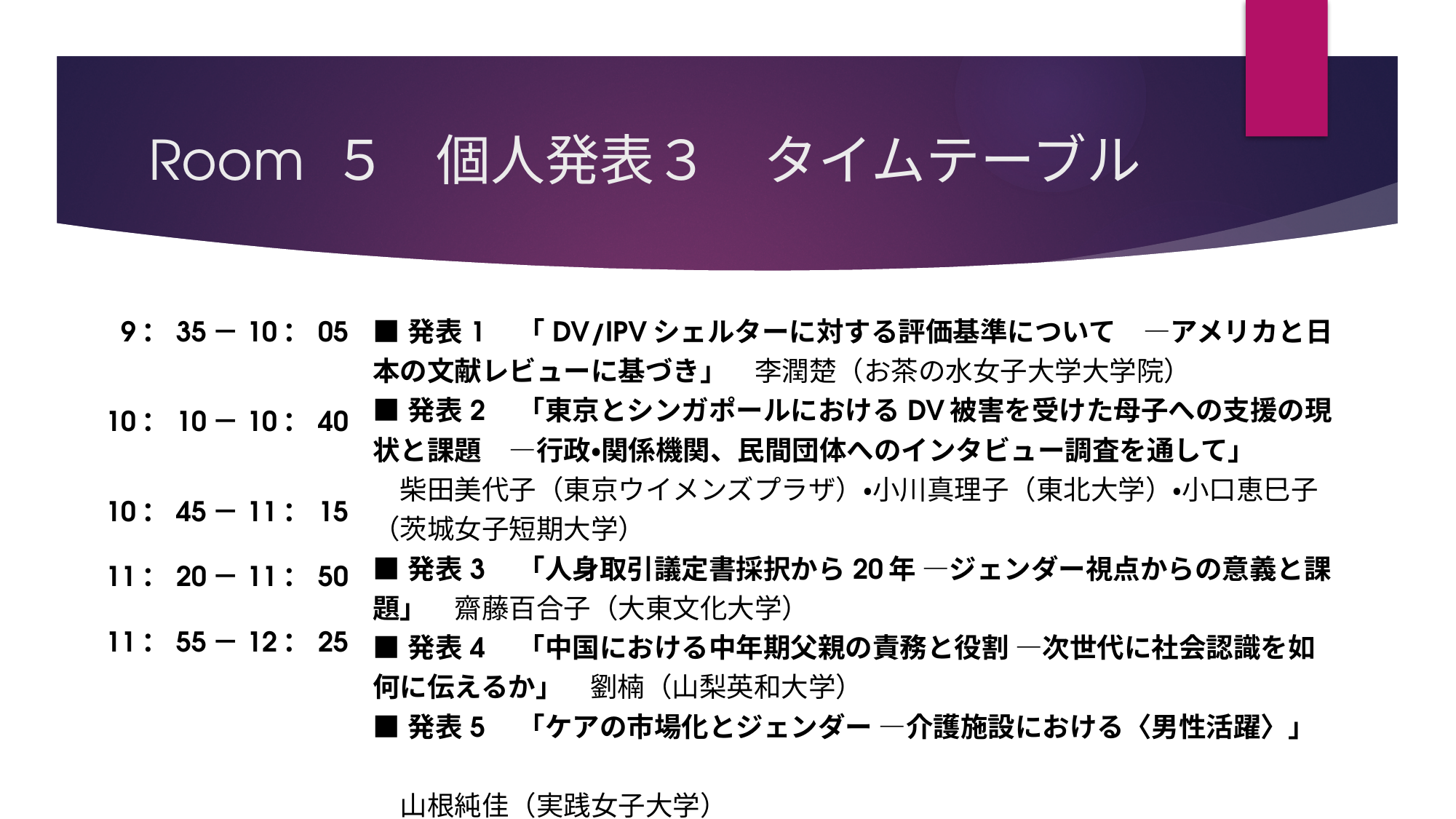

# Room ５    個人発表３　タイムテーブル
| 9：35－10：05 10：10－10：40 10：45－11：15 11：20－11：50 11：55－12：25 0 | ■発表1　「DV/IPVシェルターに対する評価基準について　―アメリカと日本の文献レビューに基づき」　李潤楚（お茶の水女子大学大学院）  ■発表2　「東京とシンガポールにおけるDV被害を受けた母子への支援の現状と課題　―行政・関係機関、民間団体へのインタビュー調査を通して」 　柴田美代子（東京ウイメンズプラザ）・小川真理子（東北大学）・小口恵巳子（茨城女子短期大学）　　　　　 ■発表3　「人身取引議定書採択から20年 ―ジェンダー視点からの意義と課題」　齋藤百合子（大東文化大学）　 ■発表4　「中国における中年期父親の責務と役割 ―次世代に社会認識を如何に伝えるか」　劉楠（山梨英和大学）　 ■発表5　「ケアの市場化とジェンダー ―介護施設における〈男性活躍〉」　 　山根純佳（実践女子大学） |
| --- | --- |